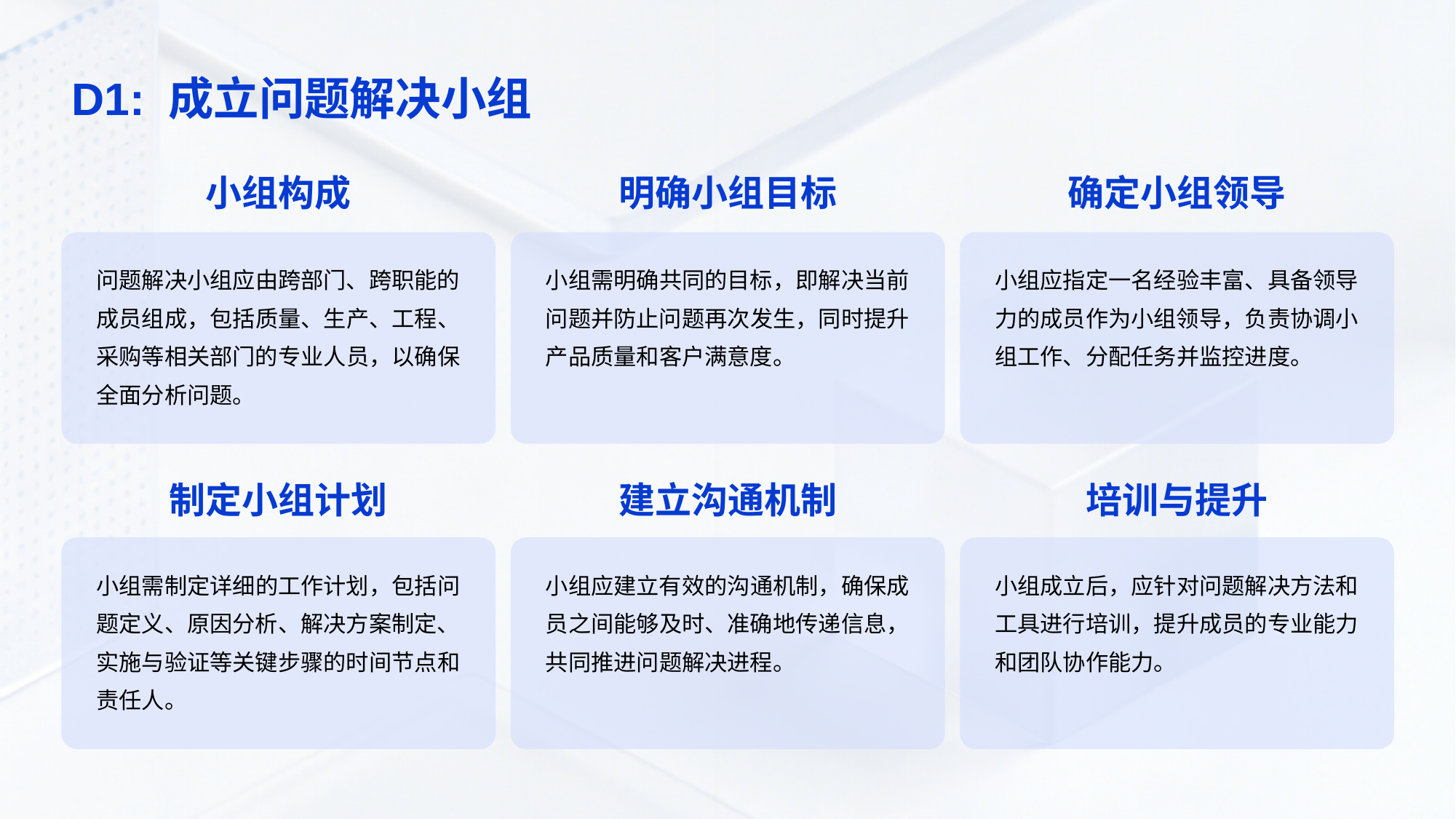

D1: 成立问题解决小组
小组构成
明确小组目标
确定小组领导

问题解决小组应由跨部门、跨职能的成员组成，包括质量、生产、工程、采购等相关部门的专业人员，以确保全面分析问题。
小组需明确共同的目标，即解决当前问题并防止问题再次发生，同时提升产品质量和客户满意度。
小组应指定一名经验丰富、具备领导力的成员作为小组领导，负责协调小组工作、分配任务并监控进度。
制定小组计划
建立沟通机制
培训与提升

小组需制定详细的工作计划，包括问题定义、原因分析、解决方案制定、实施与验证等关键步骤的时间节点和责任人。
小组应建立有效的沟通机制，确保成员之间能够及时、准确地传递信息，共同推进问题解决进程。
小组成立后，应针对问题解决方法和工具进行培训，提升成员的专业能力和团队协作能力。